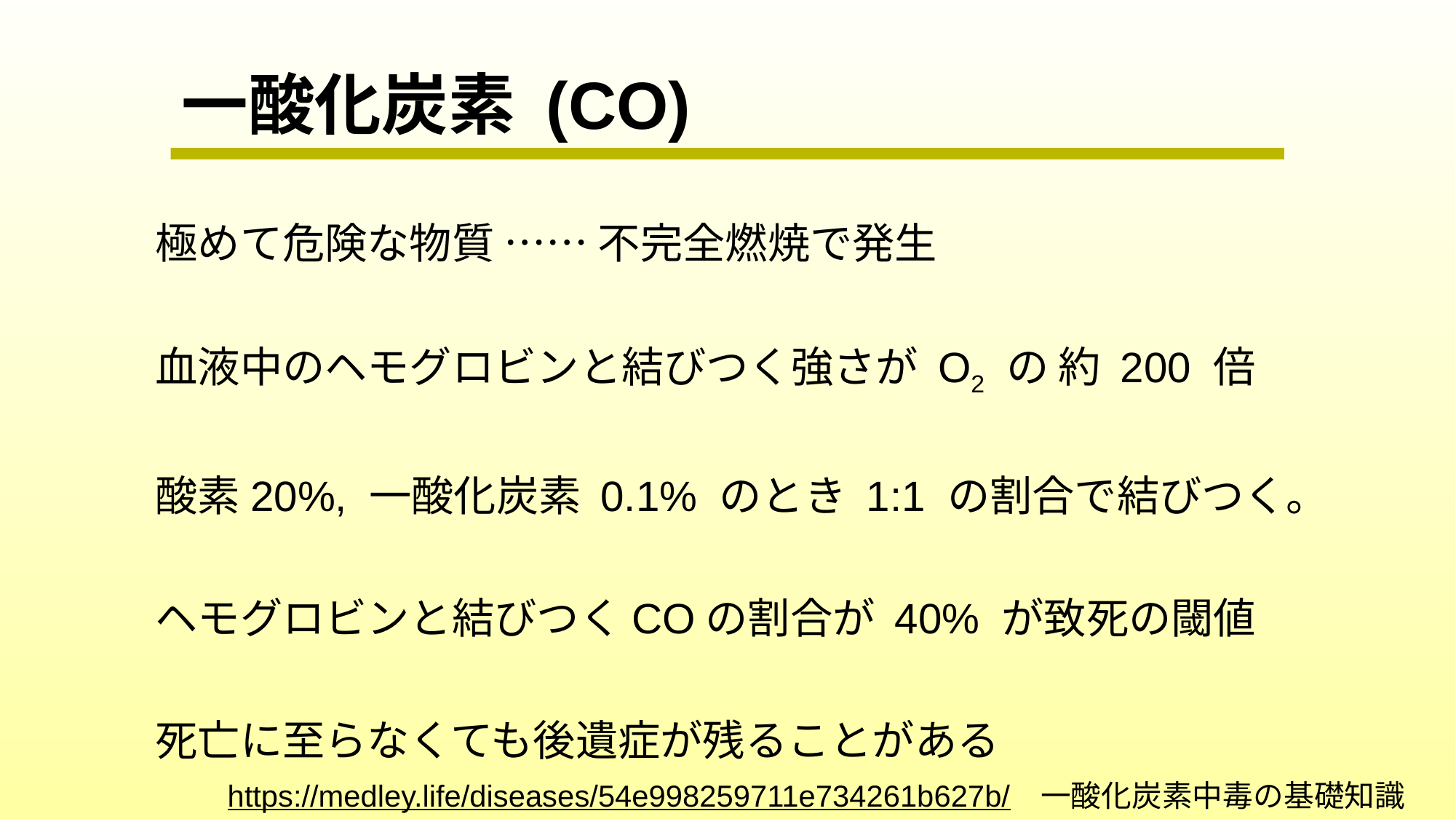

# 一酸化炭素 (CO)
極めて危険な物質 …… 不完全燃焼で発生

血液中のヘモグロビンと結びつく強さが O2 の 約 200 倍

酸素20%, 一酸化炭素 0.1% のとき 1:1 の割合で結びつく。

ヘモグロビンと結びつくCOの割合が 40% が致死の閾値

死亡に至らなくても後遺症が残ることがある
https://medley.life/diseases/54e998259711e734261b627b/　一酸化炭素中毒の基礎知識